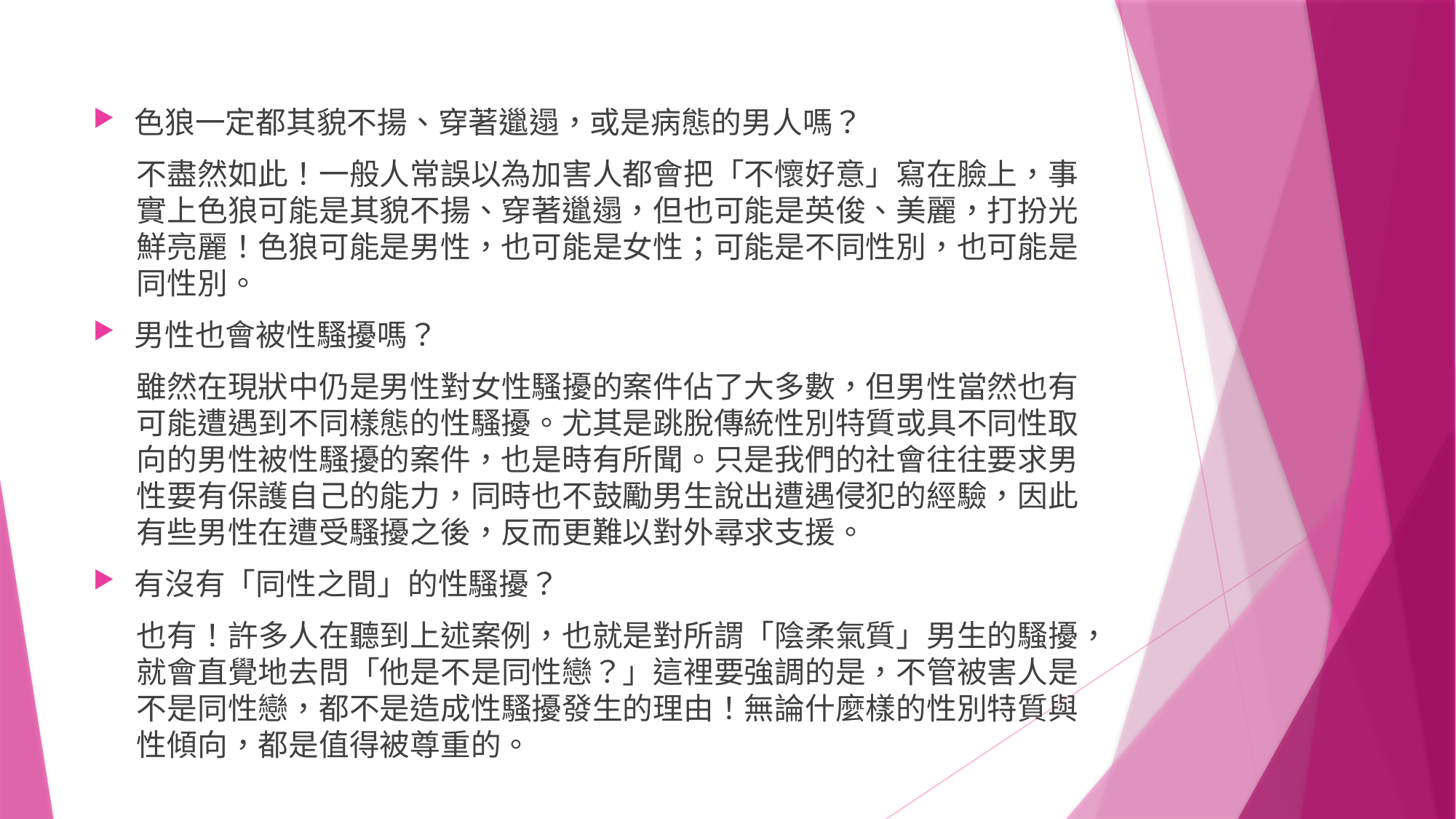

色狼一定都其貌不揚、穿著邋遢，或是病態的男人嗎？
不盡然如此！一般人常誤以為加害人都會把「不懷好意」寫在臉上，事實上色狼可能是其貌不揚、穿著邋遢，但也可能是英俊、美麗，打扮光鮮亮麗！色狼可能是男性，也可能是女性；可能是不同性別，也可能是同性別。
男性也會被性騷擾嗎？
雖然在現狀中仍是男性對女性騷擾的案件佔了大多數，但男性當然也有可能遭遇到不同樣態的性騷擾。尤其是跳脫傳統性別特質或具不同性取向的男性被性騷擾的案件，也是時有所聞。只是我們的社會往往要求男性要有保護自己的能力，同時也不鼓勵男生說出遭遇侵犯的經驗，因此有些男性在遭受騷擾之後，反而更難以對外尋求支援。
有沒有「同性之間」的性騷擾？
也有！許多人在聽到上述案例，也就是對所謂「陰柔氣質」男生的騷擾，就會直覺地去問「他是不是同性戀？」這裡要強調的是，不管被害人是不是同性戀，都不是造成性騷擾發生的理由！無論什麼樣的性別特質與性傾向，都是值得被尊重的。